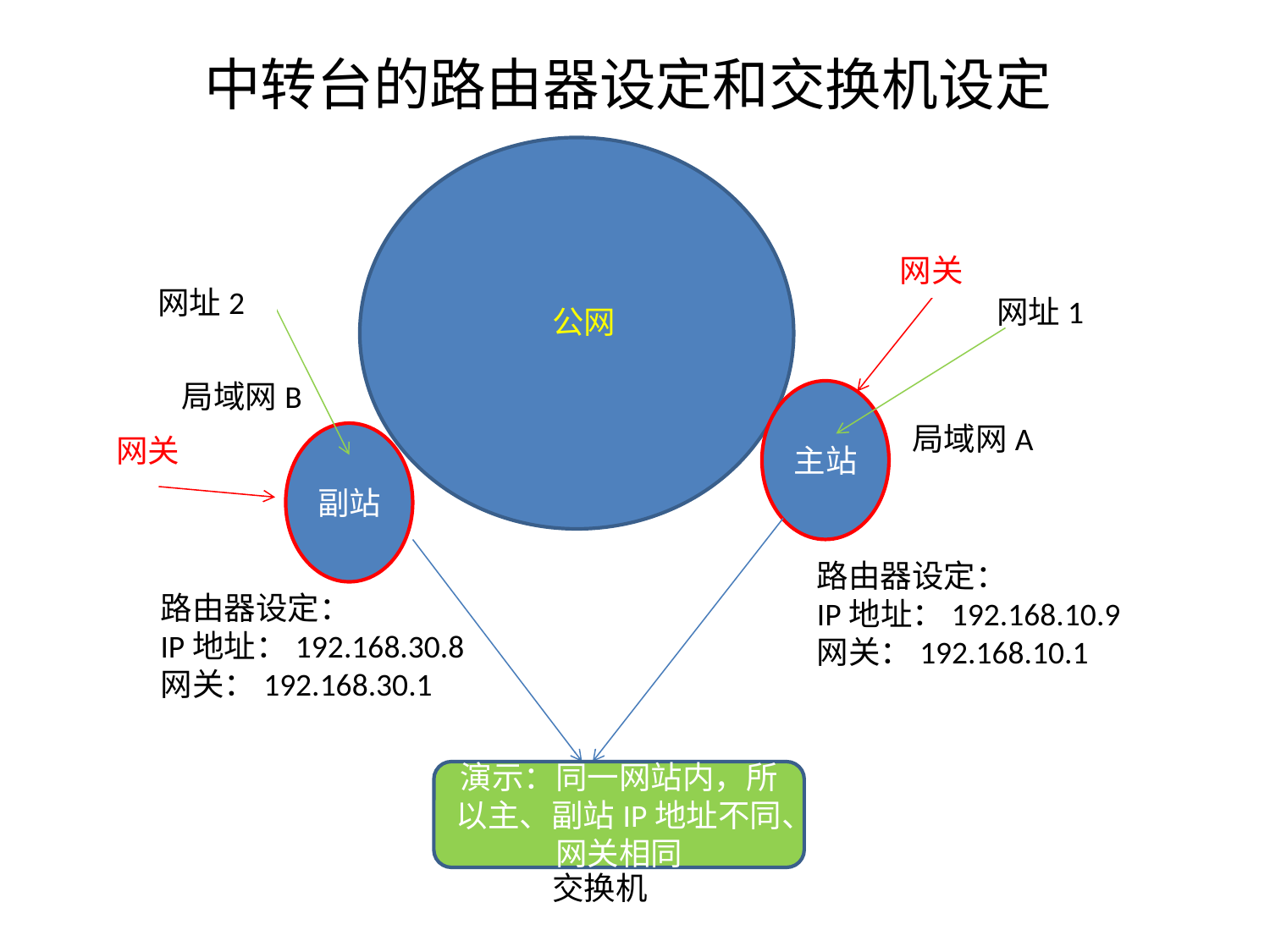

中转台的路由器设定和交换机设定

网关
网址2
网址1

公网
局域网B
主站
局域网A
网关
副站
路由器设定：
IP地址：192.168.10.9
网关：192.168.10.1
路由器设定：
IP地址：192.168.30.8
网关：192.168.30.1
演示：同一网站内，所以主、副站IP地址不同、网关相同
交换机